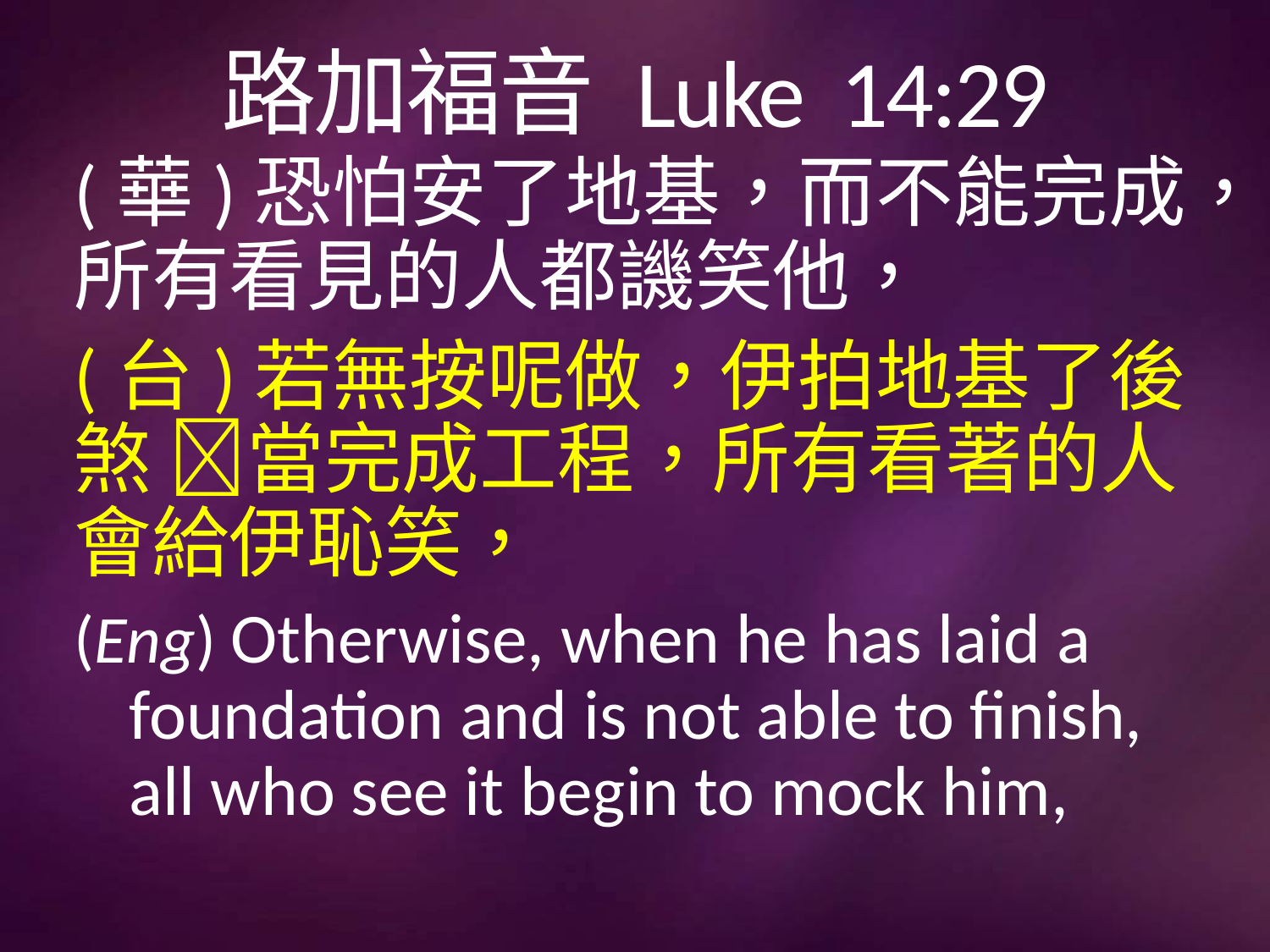

# 路加福音 Luke  14:29
(華)恐怕安了地基，而不能完成，所有看見的人都譏笑他，
(台)若無按呢做，伊拍地基了後煞 𣍐當完成工程，所有看著的人會給伊恥笑，
(Eng) Otherwise, when he has laid a foundation and is not able to finish, all who see it begin to mock him,